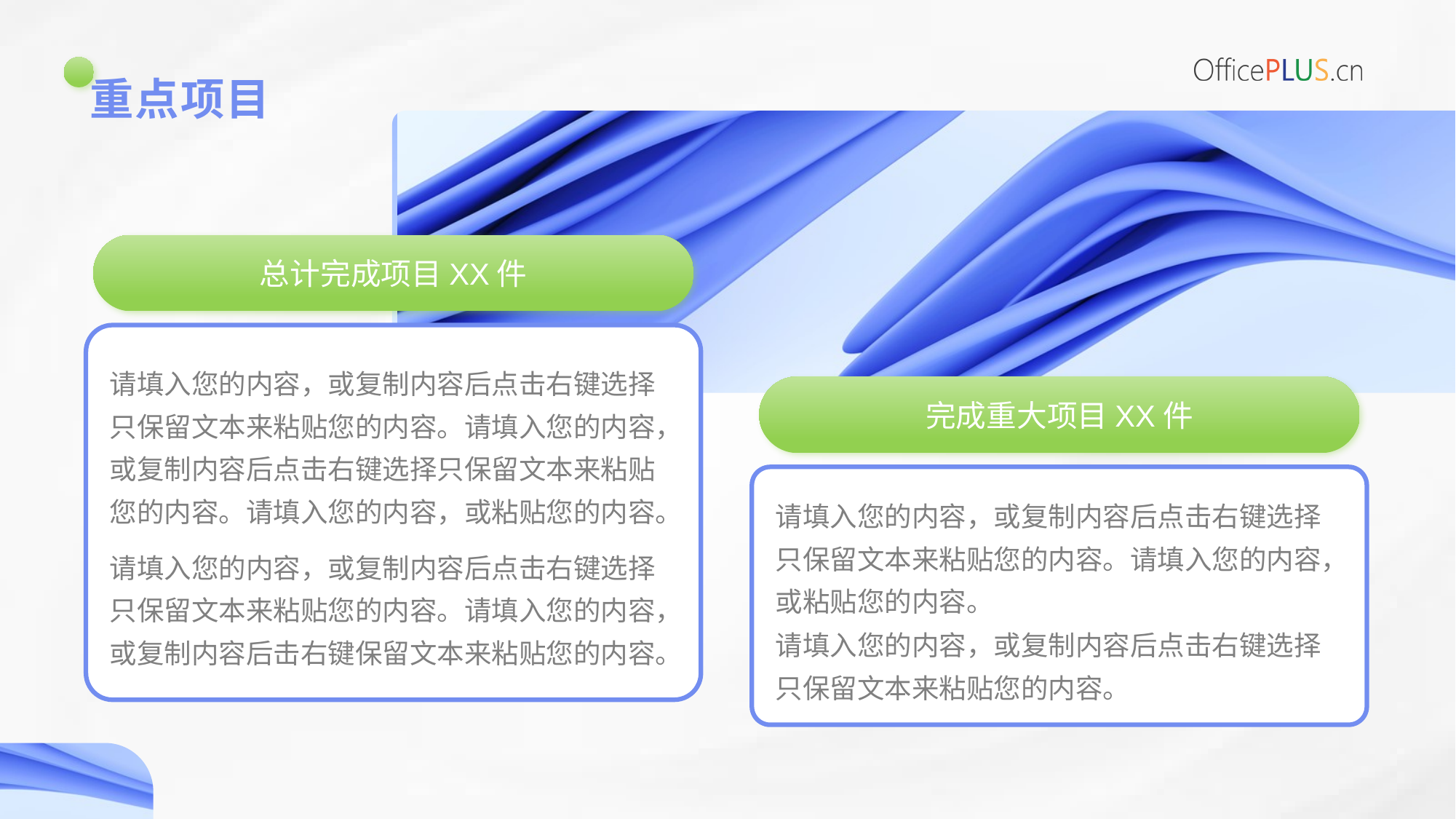

# 重点项目

总计完成项目XX件

请填入您的内容，或复制内容后点击右键选择只保留文本来粘贴您的内容。请填入您的内容，或复制内容后点击右键选择只保留文本来粘贴您的内容。请填入您的内容，或粘贴您的内容。
完成重大项目XX件

请填入您的内容，或复制内容后点击右键选择只保留文本来粘贴您的内容。请填入您的内容，或粘贴您的内容。
请填入您的内容，或复制内容后点击右键选择只保留文本来粘贴您的内容。请填入您的内容，或复制内容后击右键保留文本来粘贴您的内容。
请填入您的内容，或复制内容后点击右键选择只保留文本来粘贴您的内容。